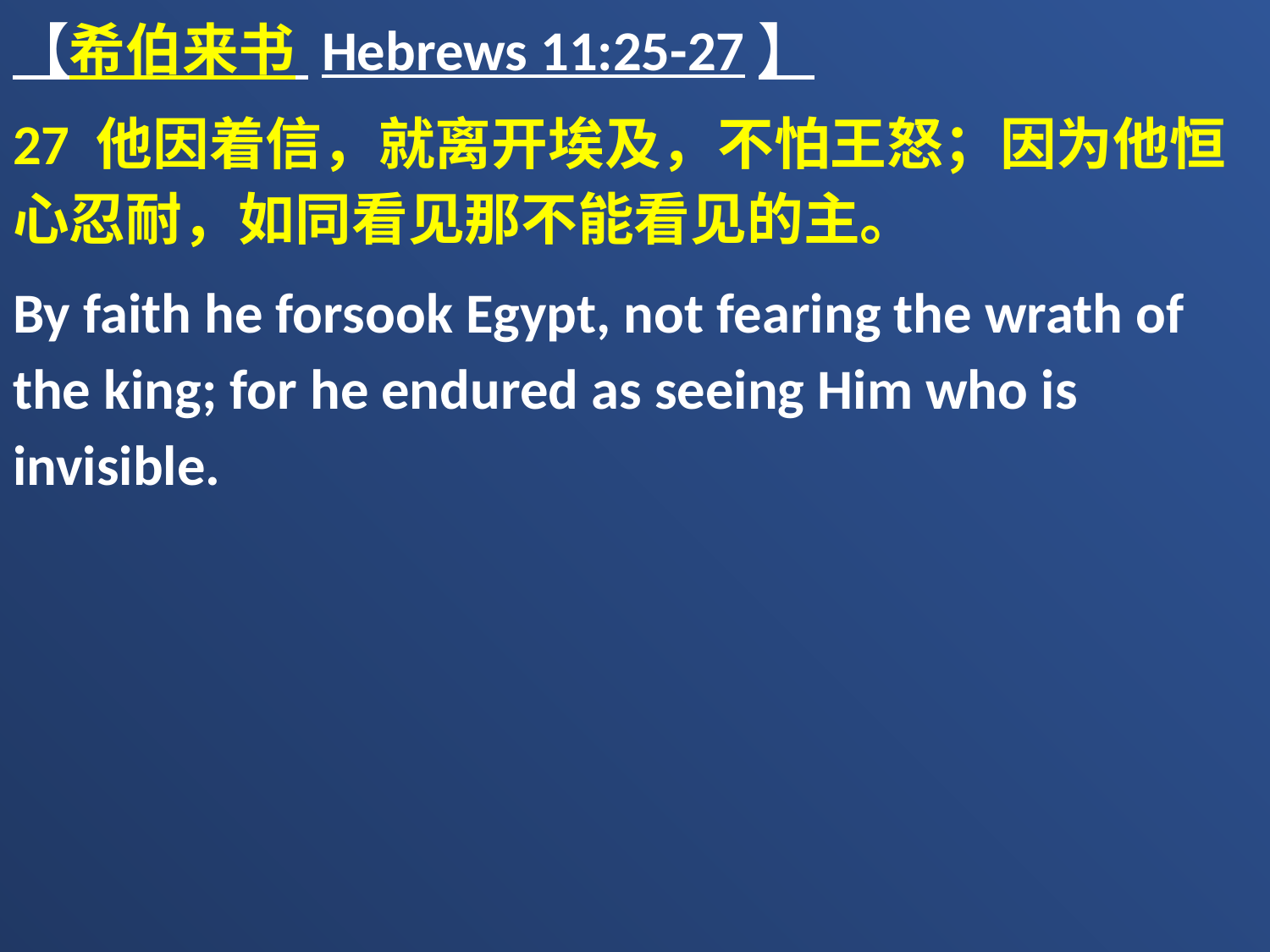

【希伯来书 Hebrews 11:25-27】
27 他因着信，就离开埃及，不怕王怒；因为他恒心忍耐，如同看见那不能看见的主。
By faith he forsook Egypt, not fearing the wrath of the king; for he endured as seeing Him who is invisible.